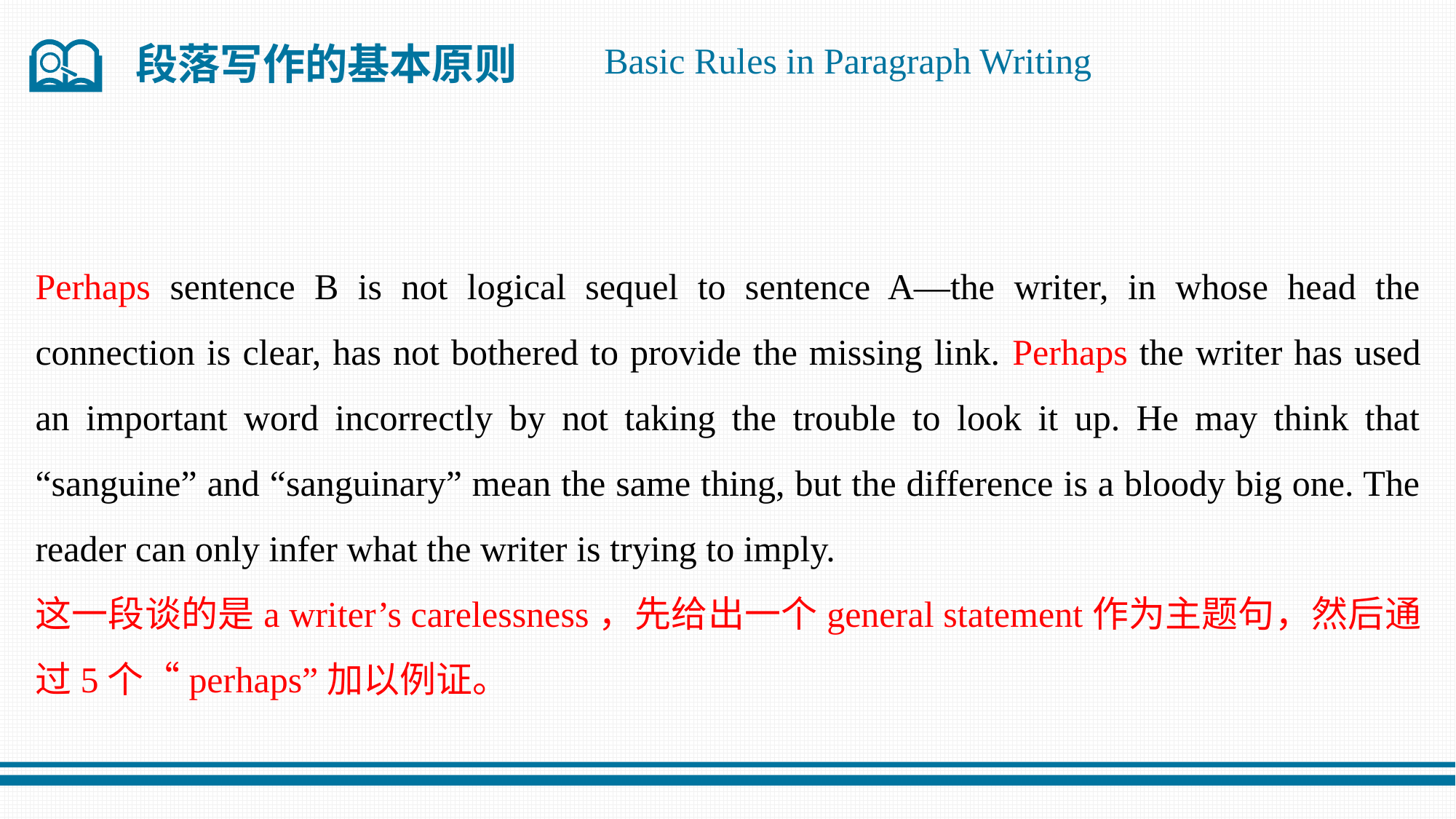

段落写作的基本原则
Basic Rules in Paragraph Writing

Perhaps sentence B is not logical sequel to sentence A—the writer, in whose head the connection is clear, has not bothered to provide the missing link. Perhaps the writer has used an important word incorrectly by not taking the trouble to look it up. He may think that “sanguine” and “sanguinary” mean the same thing, but the difference is a bloody big one. The reader can only infer what the writer is trying to imply.
这一段谈的是a writer’s carelessness，先给出一个general statement作为主题句，然后通 过5个“perhaps”加以例证。